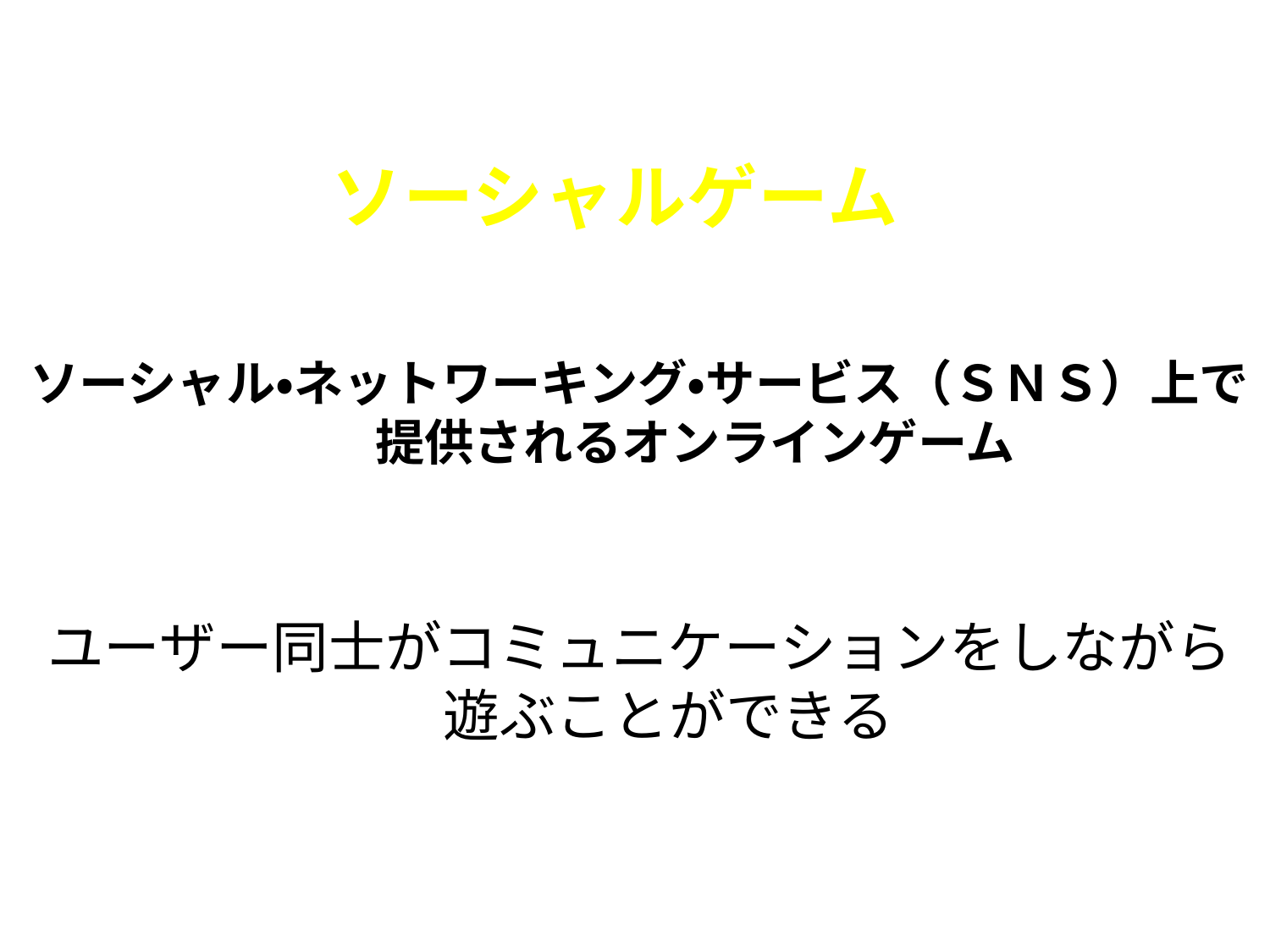

ソーシャルゲーム
ソーシャル・ネットワーキング・サービス（ＳＮＳ）上で
　　　　　　　提供されるオンラインゲーム
ユーザー同士がコミュニケーションをしながら
　　　　　　　遊ぶことができる